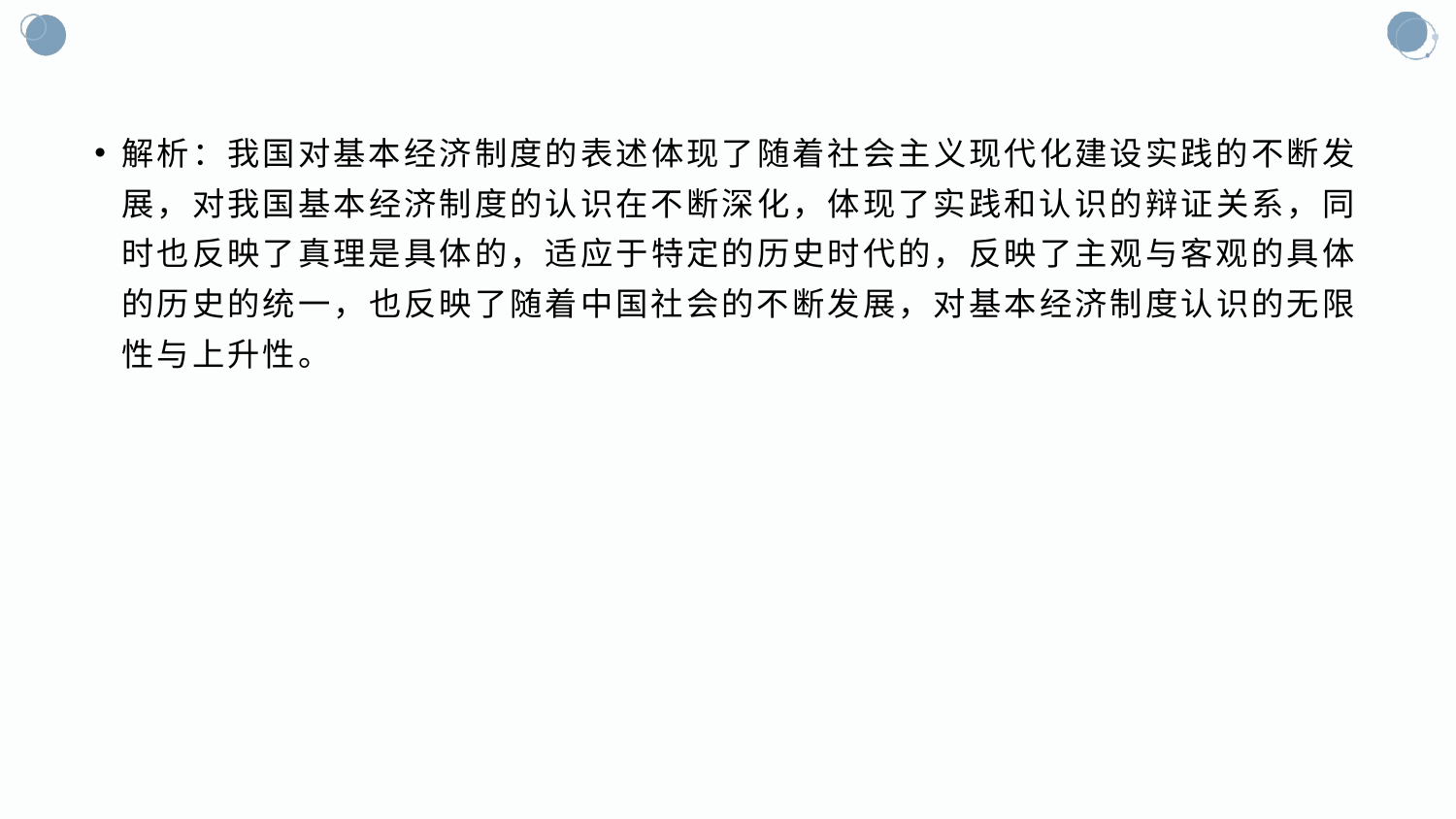

#
解析：我国对基本经济制度的表述体现了随着社会主义现代化建设实践的不断发展，对我国基本经济制度的认识在不断深化，体现了实践和认识的辩证关系，同时也反映了真理是具体的，适应于特定的历史时代的，反映了主观与客观的具体的历史的统一，也反映了随着中国社会的不断发展，对基本经济制度认识的无限性与上升性。